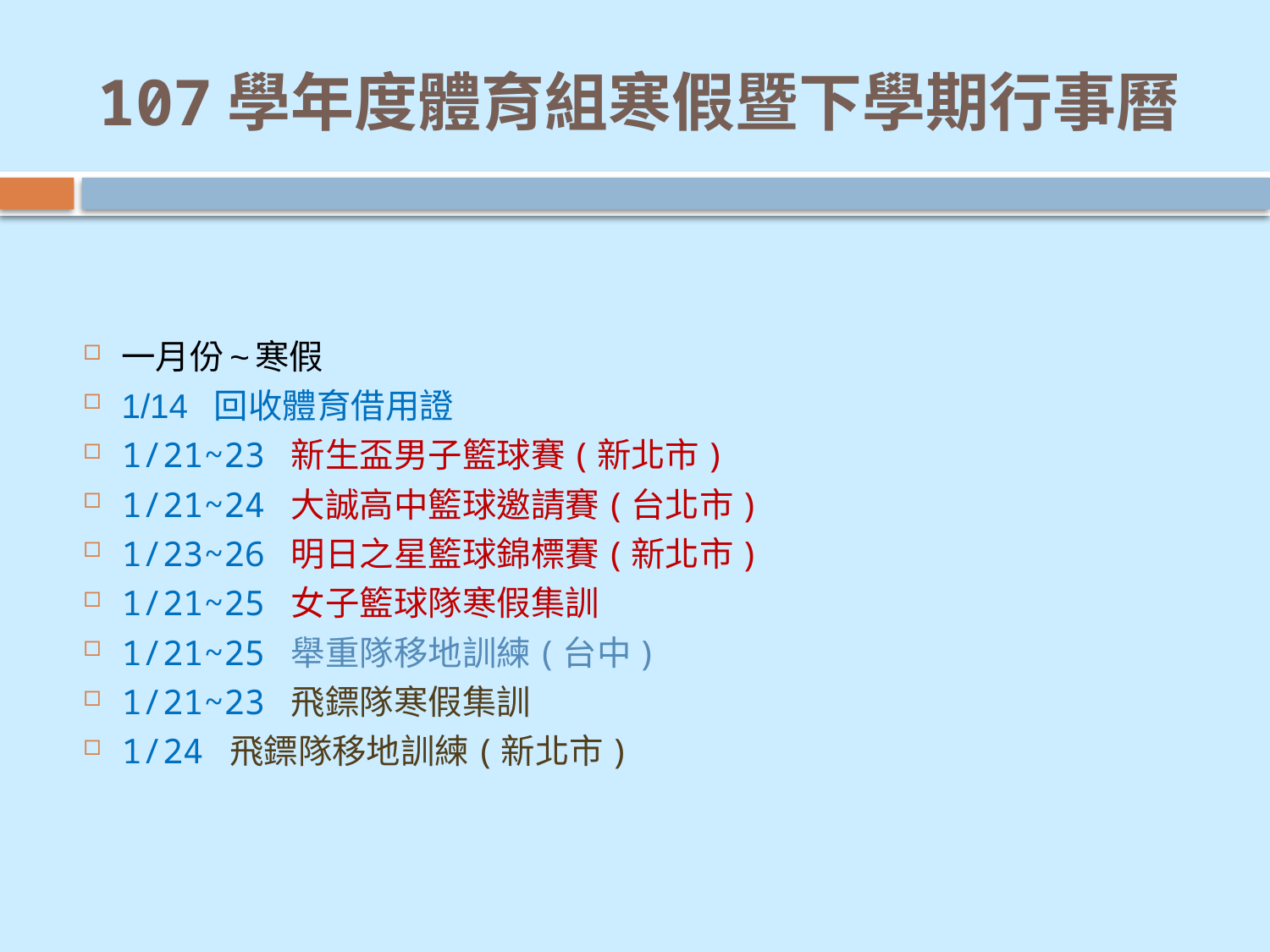

# 107學年度體育組寒假暨下學期行事曆
一月份~寒假
1/14 回收體育借用證
1/21~23 新生盃男子籃球賽(新北市)
1/21~24 大誠高中籃球邀請賽(台北市)
1/23~26 明日之星籃球錦標賽(新北市)
1/21~25 女子籃球隊寒假集訓
1/21~25 舉重隊移地訓練(台中)
1/21~23 飛鏢隊寒假集訓
1/24 飛鏢隊移地訓練(新北市)